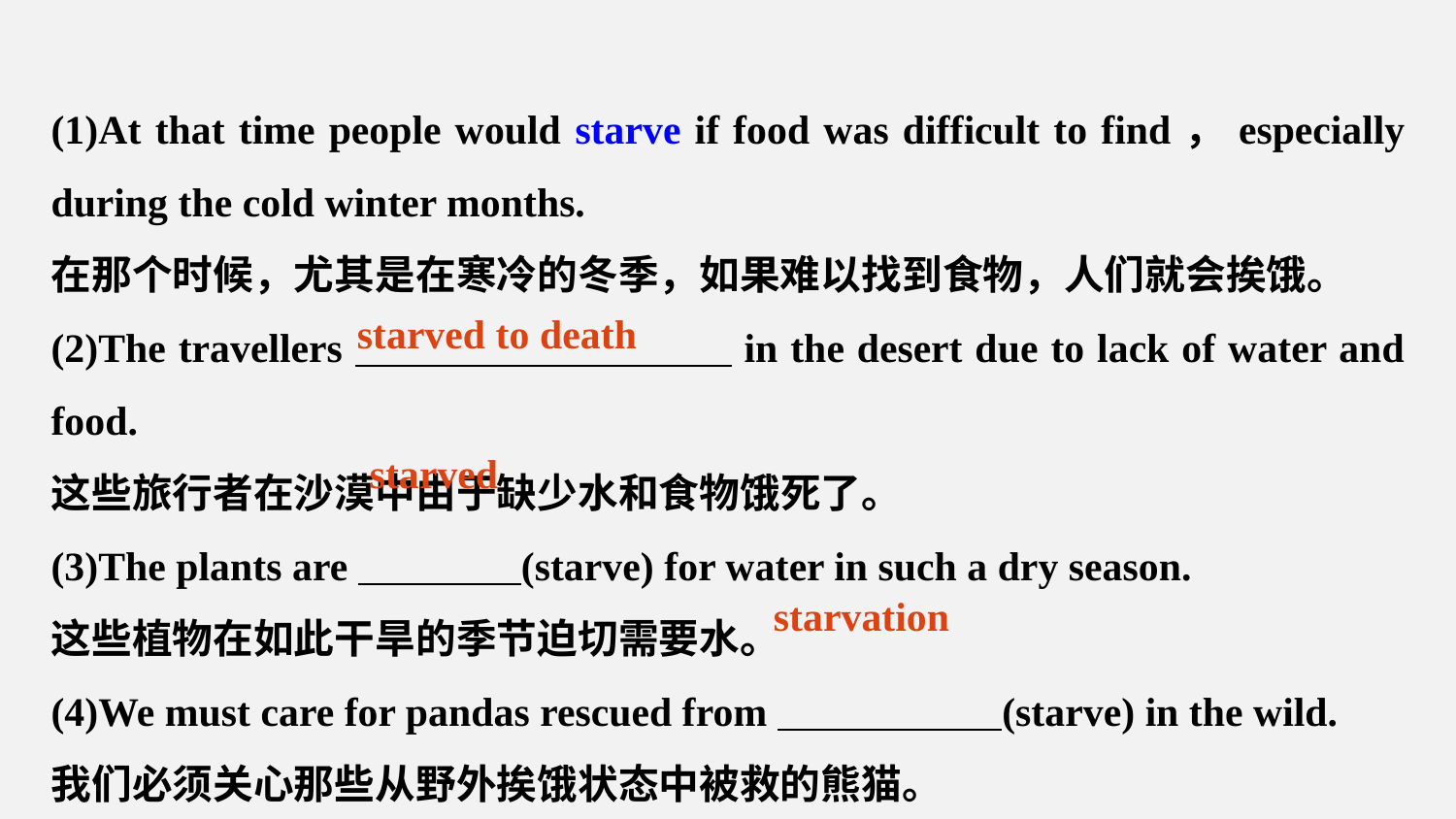

(1)At that time people would starve if food was difficult to find，especially during the cold winter months.
在那个时候，尤其是在寒冷的冬季，如果难以找到食物，人们就会挨饿。
(2)The travellers                                in the desert due to lack of water and food.
这些旅行者在沙漠中由于缺少水和食物饿死了。
(3)The plants are                 (starve) for water in such a dry season.
这些植物在如此干旱的季节迫切需要水。
(4)We must care for pandas rescued from                       (starve) in the wild.
我们必须关心那些从野外挨饿状态中被救的熊猫。
starved to death
starved
starvation